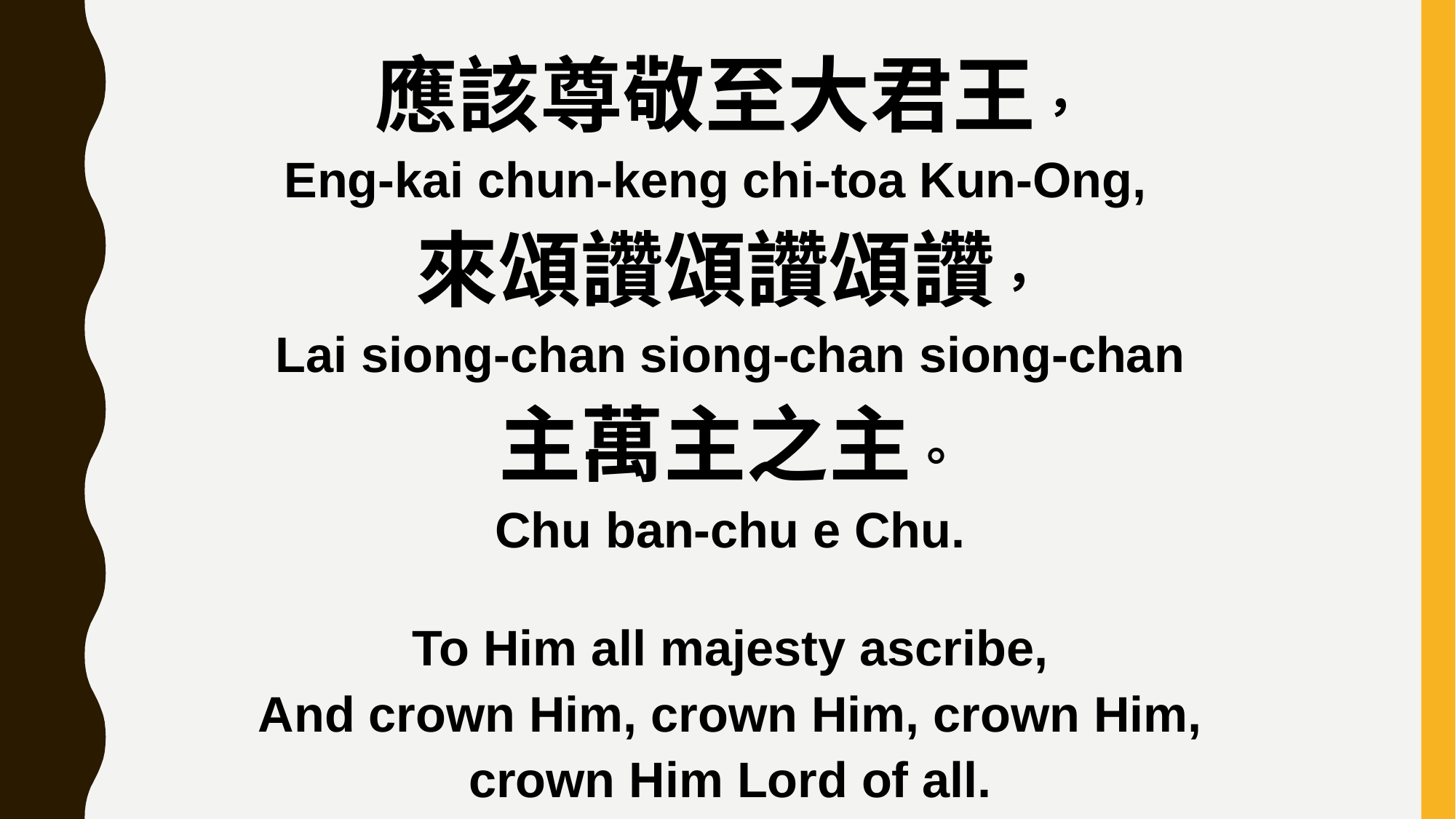

應該尊敬至大君王，
Eng-kai chun-keng chi-toa Kun-Ong,
來頌讚頌讚頌讚，
Lai siong-chan siong-chan siong-chan
主萬主之主。
Chu ban-chu e Chu.
To Him all majesty ascribe,
And crown Him, crown Him, crown Him,
crown Him Lord of all.